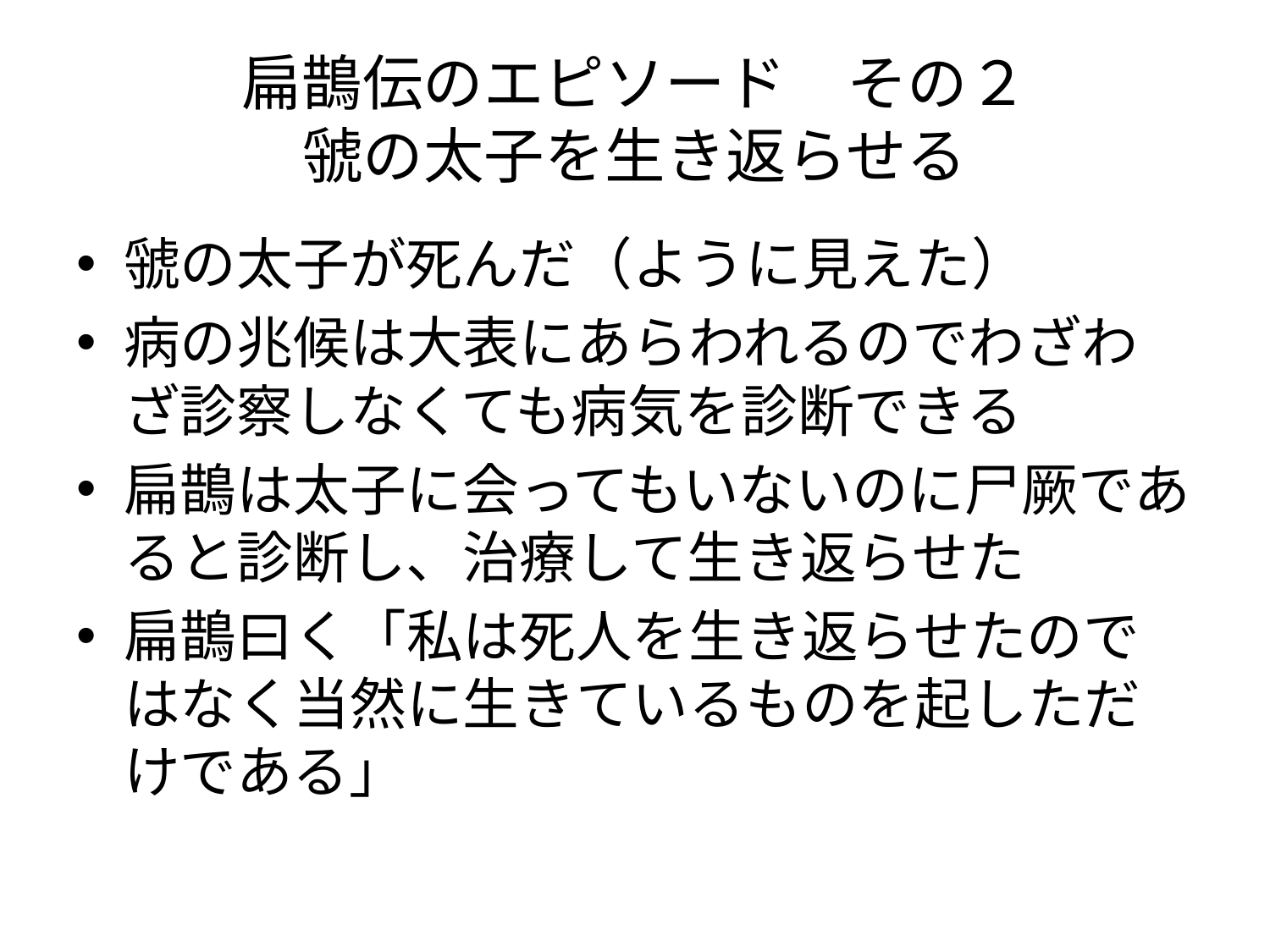

# 扁鵲伝のエピソード　その２ 虢の太子を生き返らせる
虢の太子が死んだ（ように見えた）
病の兆候は大表にあらわれるのでわざわざ診察しなくても病気を診断できる
扁鵲は太子に会ってもいないのに尸厥であると診断し、治療して生き返らせた
扁鵲曰く「私は死人を生き返らせたのではなく当然に生きているものを起しただけである」